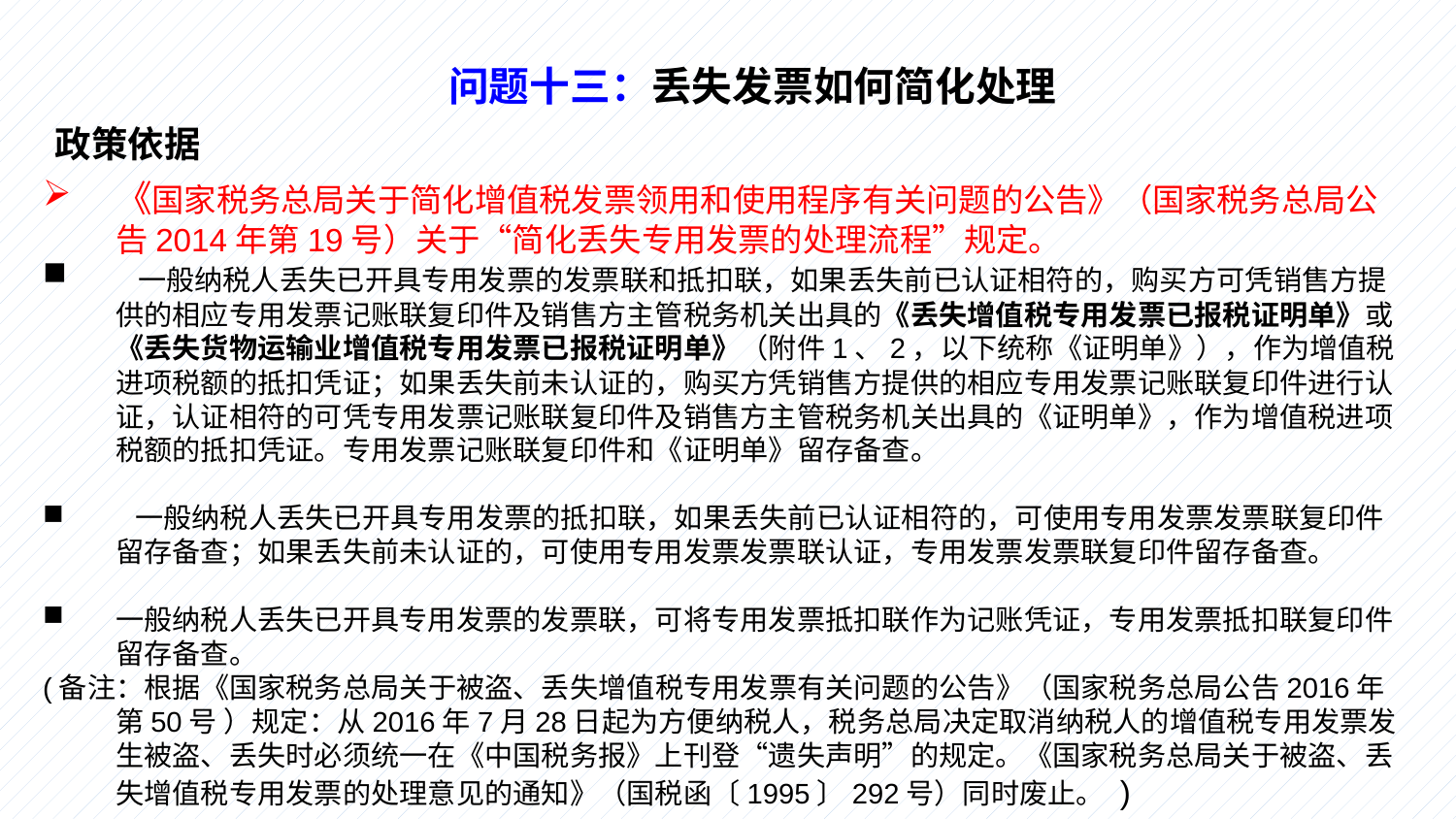

问题十三：丢失发票如何简化处理
政策依据
《国家税务总局关于简化增值税发票领用和使用程序有关问题的公告》（国家税务总局公告2014年第19号）关于“简化丢失专用发票的处理流程”规定。
  一般纳税人丢失已开具专用发票的发票联和抵扣联，如果丢失前已认证相符的，购买方可凭销售方提供的相应专用发票记账联复印件及销售方主管税务机关出具的《丢失增值税专用发票已报税证明单》或《丢失货物运输业增值税专用发票已报税证明单》（附件1、2，以下统称《证明单》），作为增值税进项税额的抵扣凭证；如果丢失前未认证的，购买方凭销售方提供的相应专用发票记账联复印件进行认证，认证相符的可凭专用发票记账联复印件及销售方主管税务机关出具的《证明单》，作为增值税进项税额的抵扣凭证。专用发票记账联复印件和《证明单》留存备查。

  一般纳税人丢失已开具专用发票的抵扣联，如果丢失前已认证相符的，可使用专用发票发票联复印件留存备查；如果丢失前未认证的，可使用专用发票发票联认证，专用发票发票联复印件留存备查。

一般纳税人丢失已开具专用发票的发票联，可将专用发票抵扣联作为记账凭证，专用发票抵扣联复印件留存备查。
(备注：根据《国家税务总局关于被盗、丢失增值税专用发票有关问题的公告》（国家税务总局公告2016年第50号 ）规定：从2016年7月28日起为方便纳税人，税务总局决定取消纳税人的增值税专用发票发生被盗、丢失时必须统一在《中国税务报》上刊登“遗失声明”的规定。《国家税务总局关于被盗、丢失增值税专用发票的处理意见的通知》（国税函〔1995〕292号）同时废止。 )